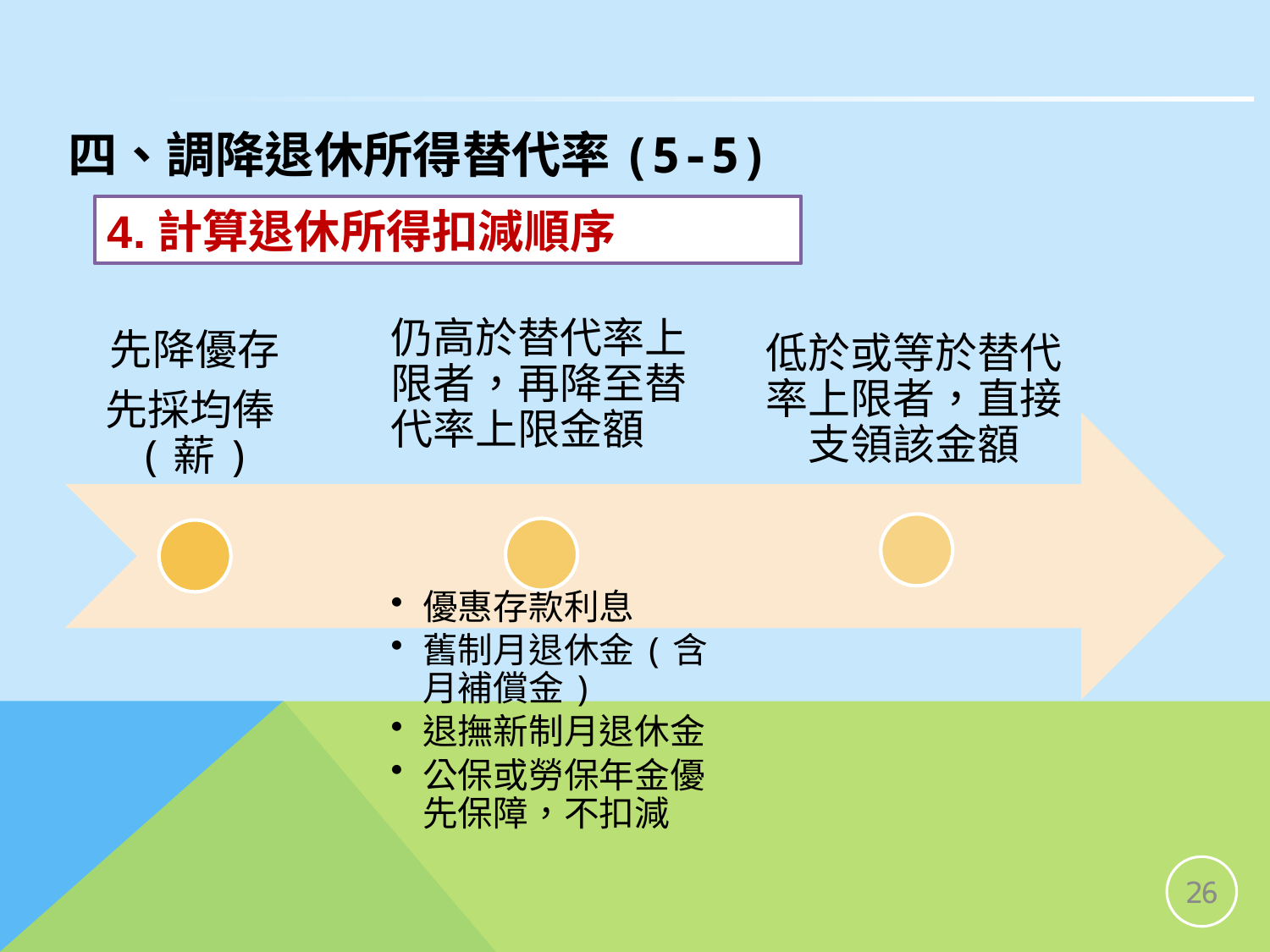

# 四、調降退休所得替代率(5-5)
先降優存
先採均俸(薪)
仍高於替代率上限者，再降至替代率上限金額

優惠存款利息
舊制月退休金(含月補償金)
退撫新制月退休金
公保或勞保年金優先保障，不扣減
低於或等於替代率上限者，直接支領該金額
4.計算退休所得扣減順序
26